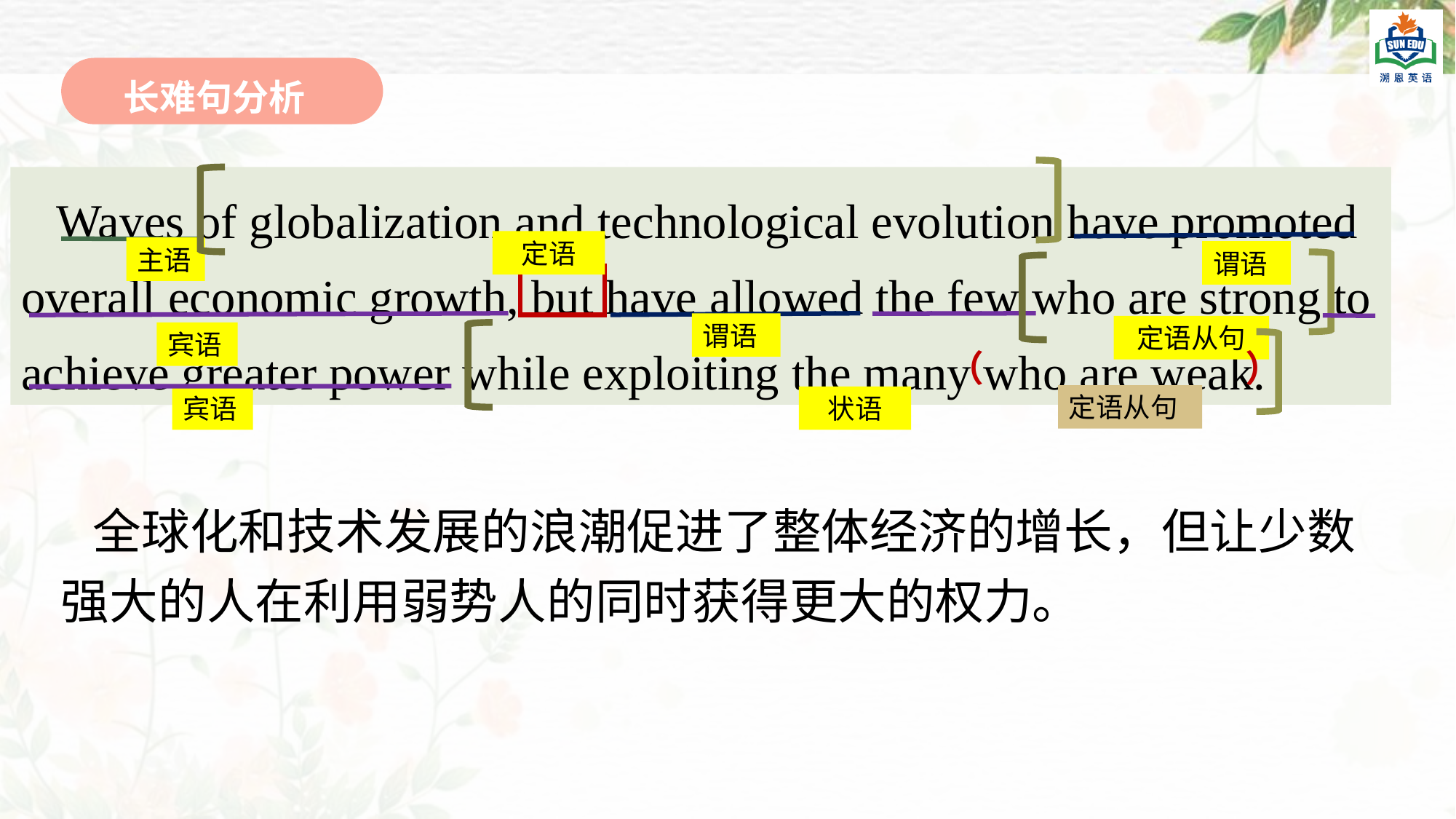

#

长难句分析

Waves of globalization and technological evolution have promoted overall economic growth, but have allowed the few who are strong to achieve greater power while exploiting the many who are weak.

定语
主语
谓语

谓语
定语从句
宾语

（
）
定语从句
宾语
状语
全球化和技术发展的浪潮促进了整体经济的增长，但让少数强大的人在利用弱势人的同时获得更大的权力。